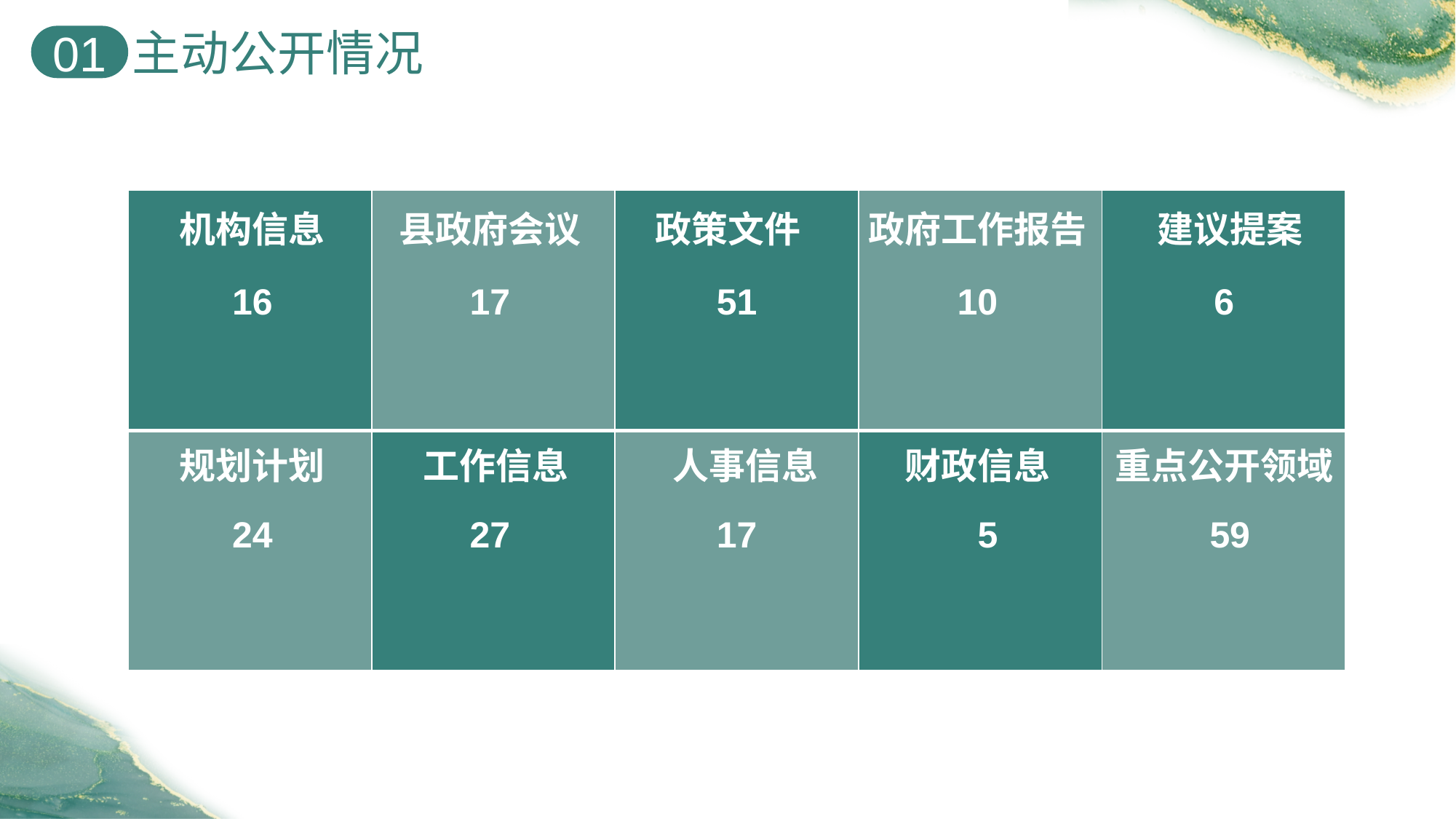

主动公开情况
01
|  |  |  |  |  |
| --- | --- | --- | --- | --- |
|  |  |  |  |  |
机构信息
县政府会议
政策文件
政府工作报告
建议提案
16
17
51
10
6
规划计划
工作信息
人事信息
财政信息
重点公开领域
24
27
17
5
59